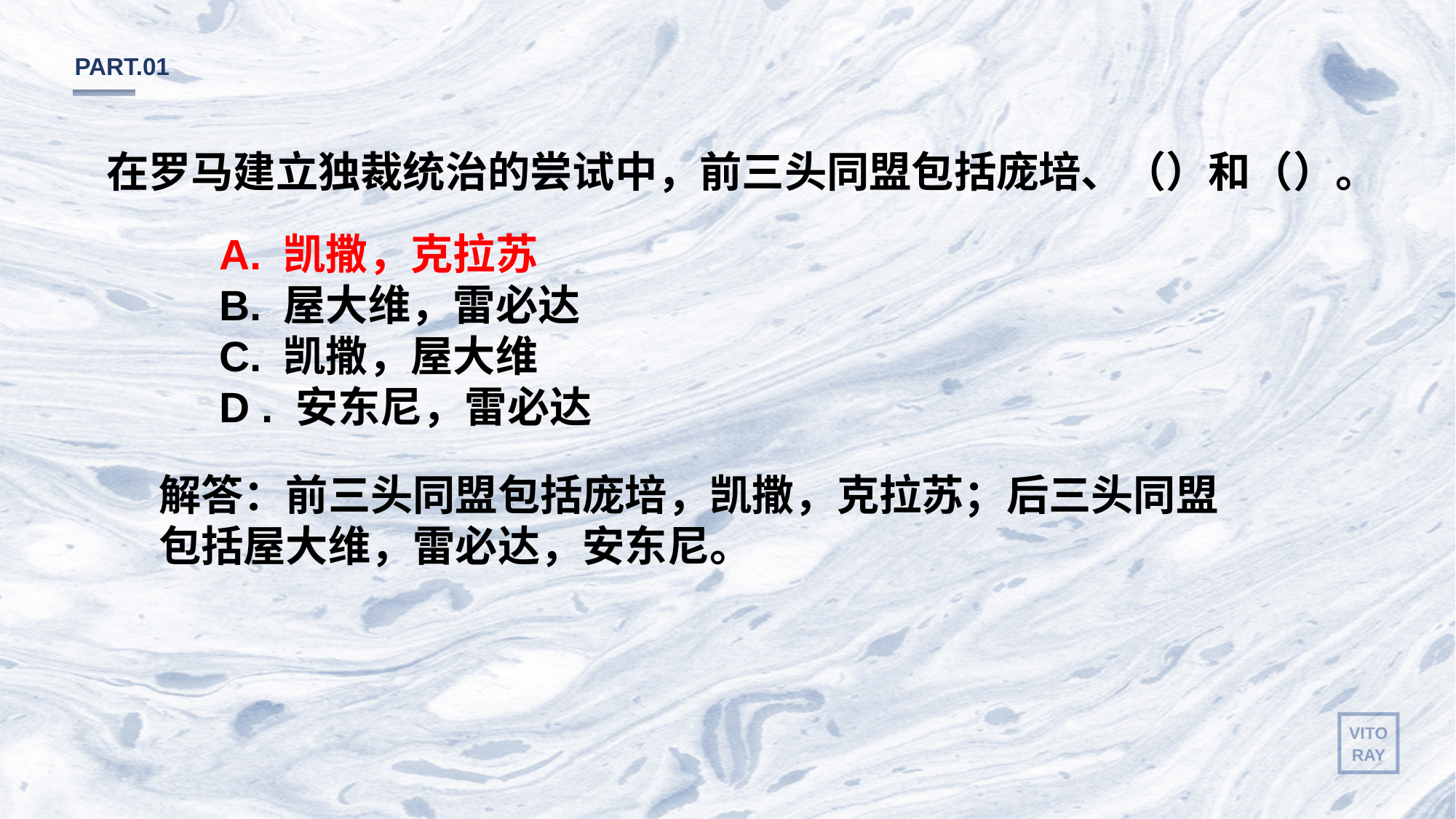

PART.01

在罗马建立独裁统治的尝试中，前三头同盟包括庞培、（）和（）。
A. 凯撒，克拉苏
B. 屋大维，雷必达
C. 凯撒，屋大维
D . 安东尼，雷必达
解答：前三头同盟包括庞培，凯撒，克拉苏；后三头同盟包括屋大维，雷必达，安东尼。

VITO
RAY